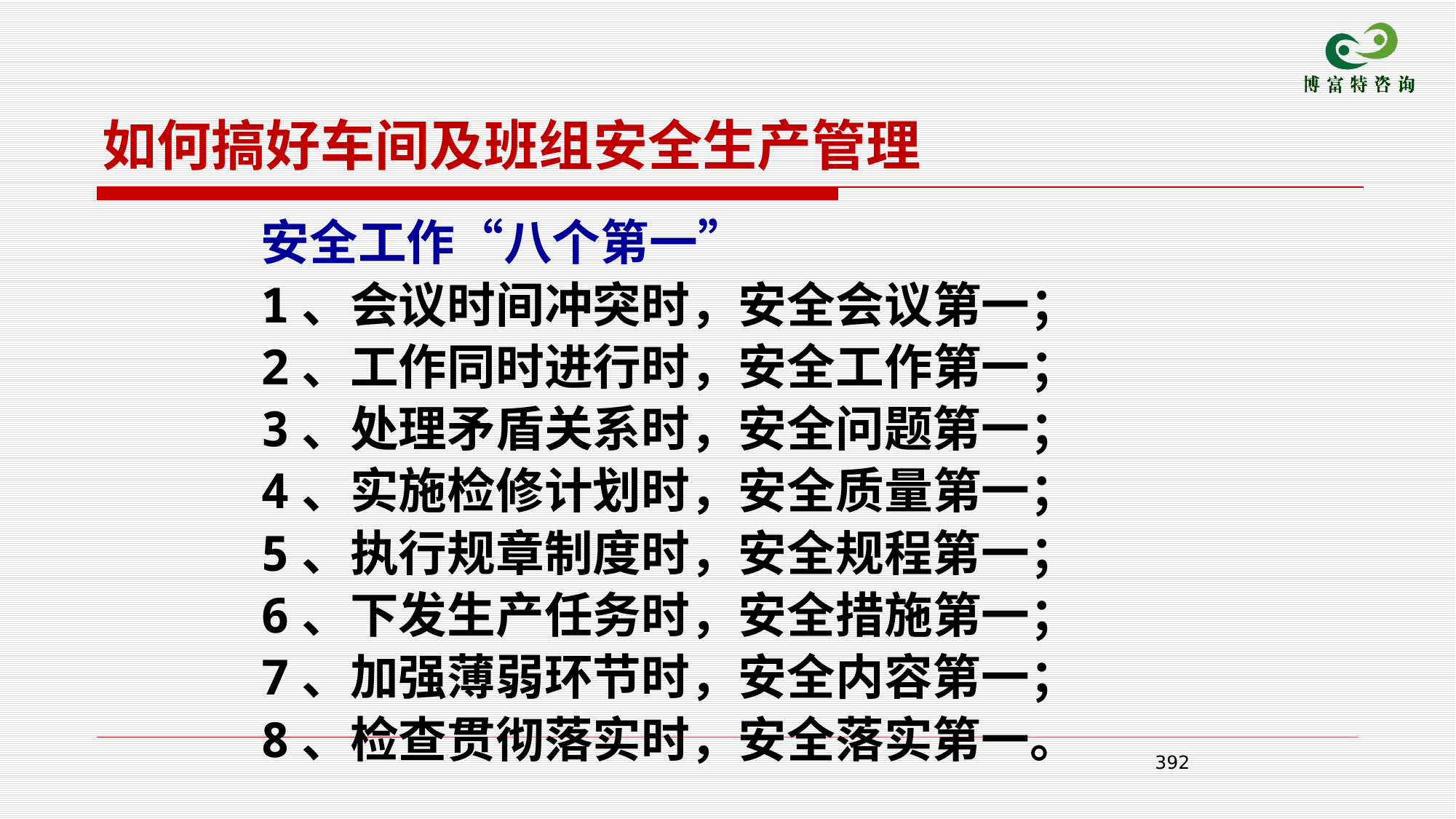

如何搞好车间及班组安全生产管理
安全工作“八个第一”
1、会议时间冲突时，安全会议第一；
2、工作同时进行时，安全工作第一；
3、处理矛盾关系时，安全问题第一；
4、实施检修计划时，安全质量第一；
5、执行规章制度时，安全规程第一；
6、下发生产任务时，安全措施第一；
7、加强薄弱环节时，安全内容第一；
8、检查贯彻落实时，安全落实第一。

392